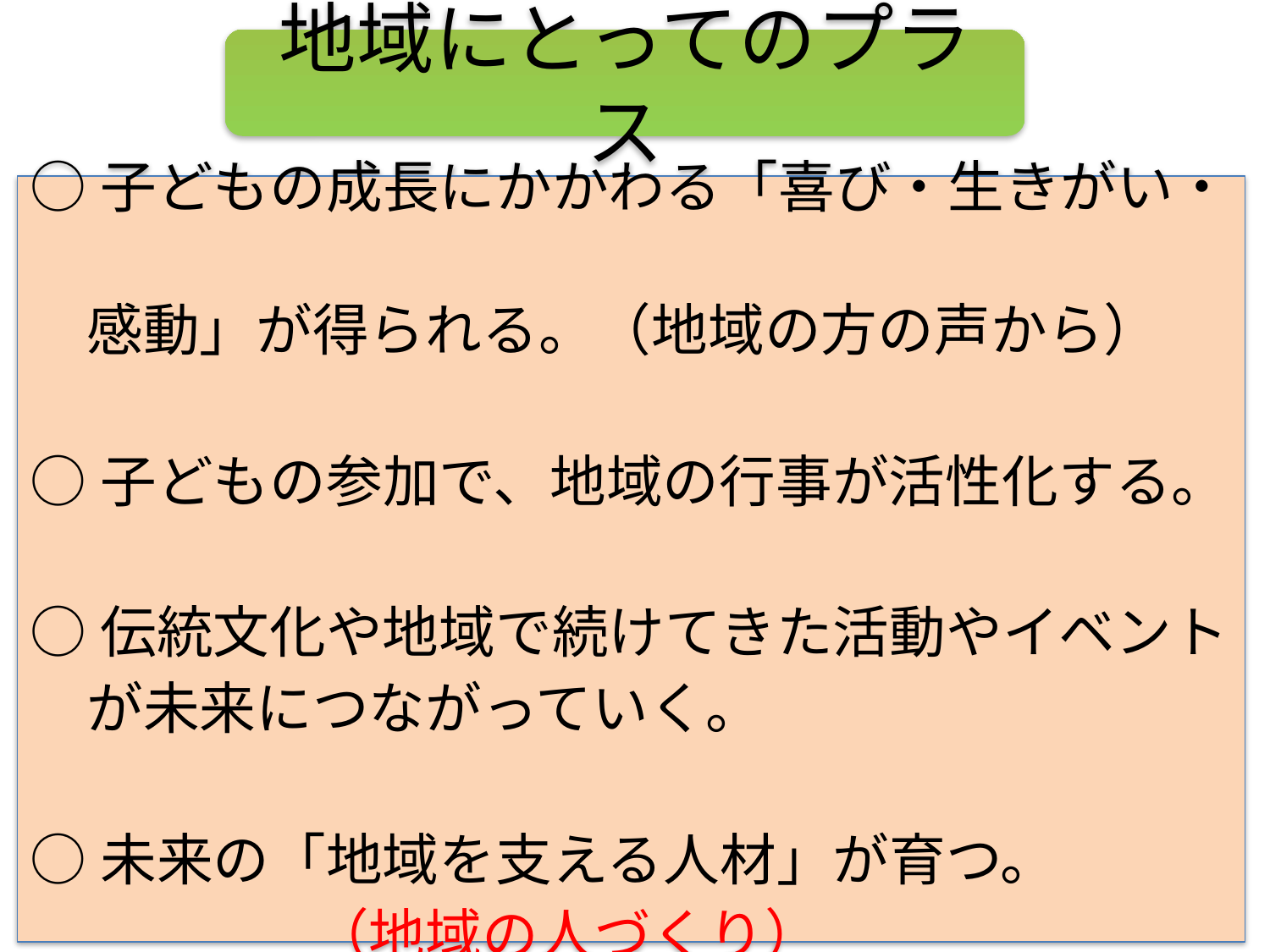

地域にとってのプラス
○子どもの成長にかかわる「喜び・生きがい・
　感動」が得られる。（地域の方の声から）

○子どもの参加で、地域の行事が活性化する。

○伝統文化や地域で続けてきた活動やイベント
　が未来につながっていく。

○未来の「地域を支える人材」が育つ。
　　　　　（地域の人づくり）